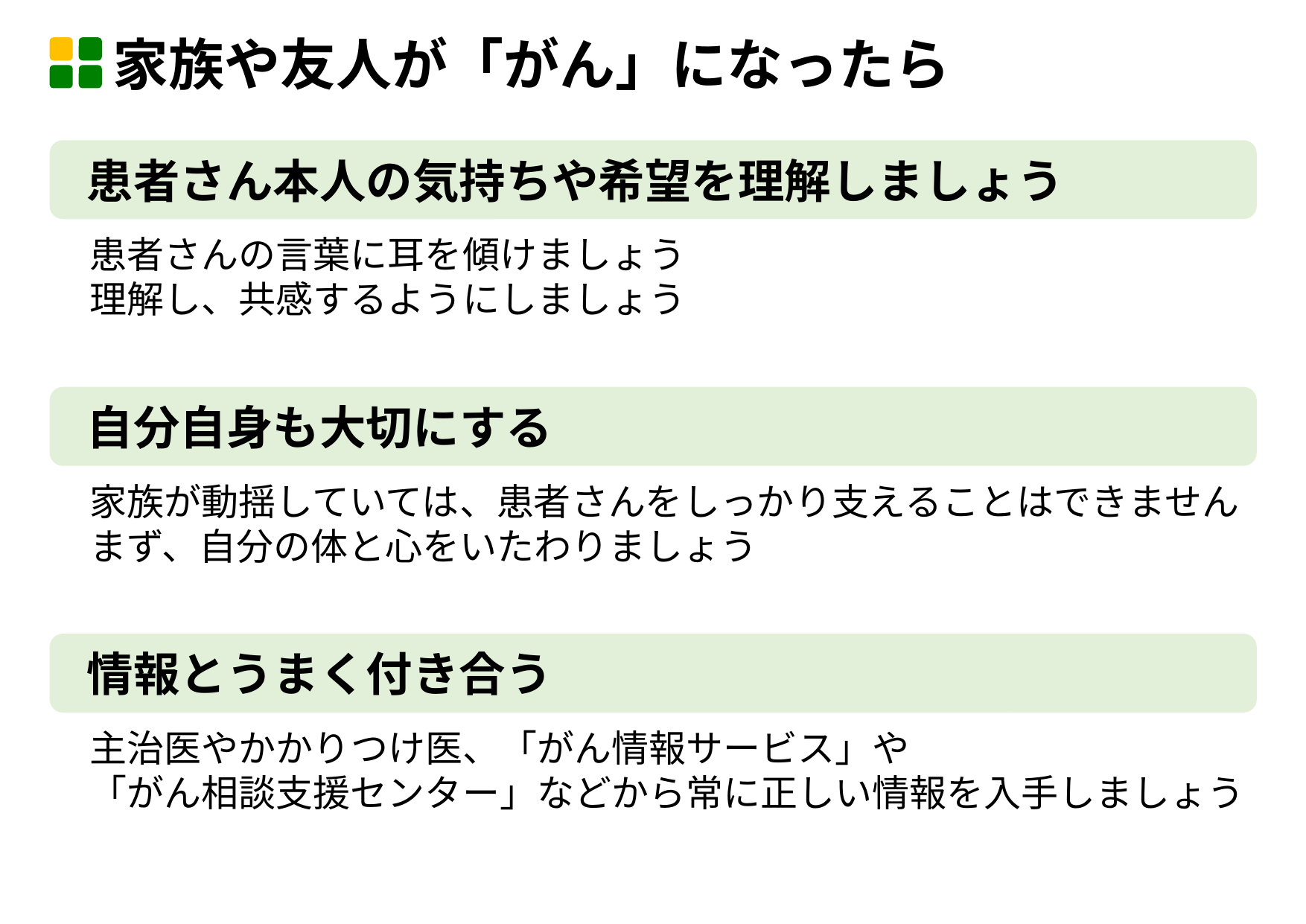

家族や友人が「がん」になったら

患者さん本人の気持ちや希望を理解しましょう
患者さんの言葉に耳を傾けましょう
理解し、共感するようにしましょう
自分自身も大切にする
家族が動揺していては、患者さんをしっかり支えることはできません
まず、自分の体と心をいたわりましょう
情報とうまく付き合う
主治医やかかりつけ医、「がん情報サービス」や
「がん相談支援センター」などから常に正しい情報を入手しましょう